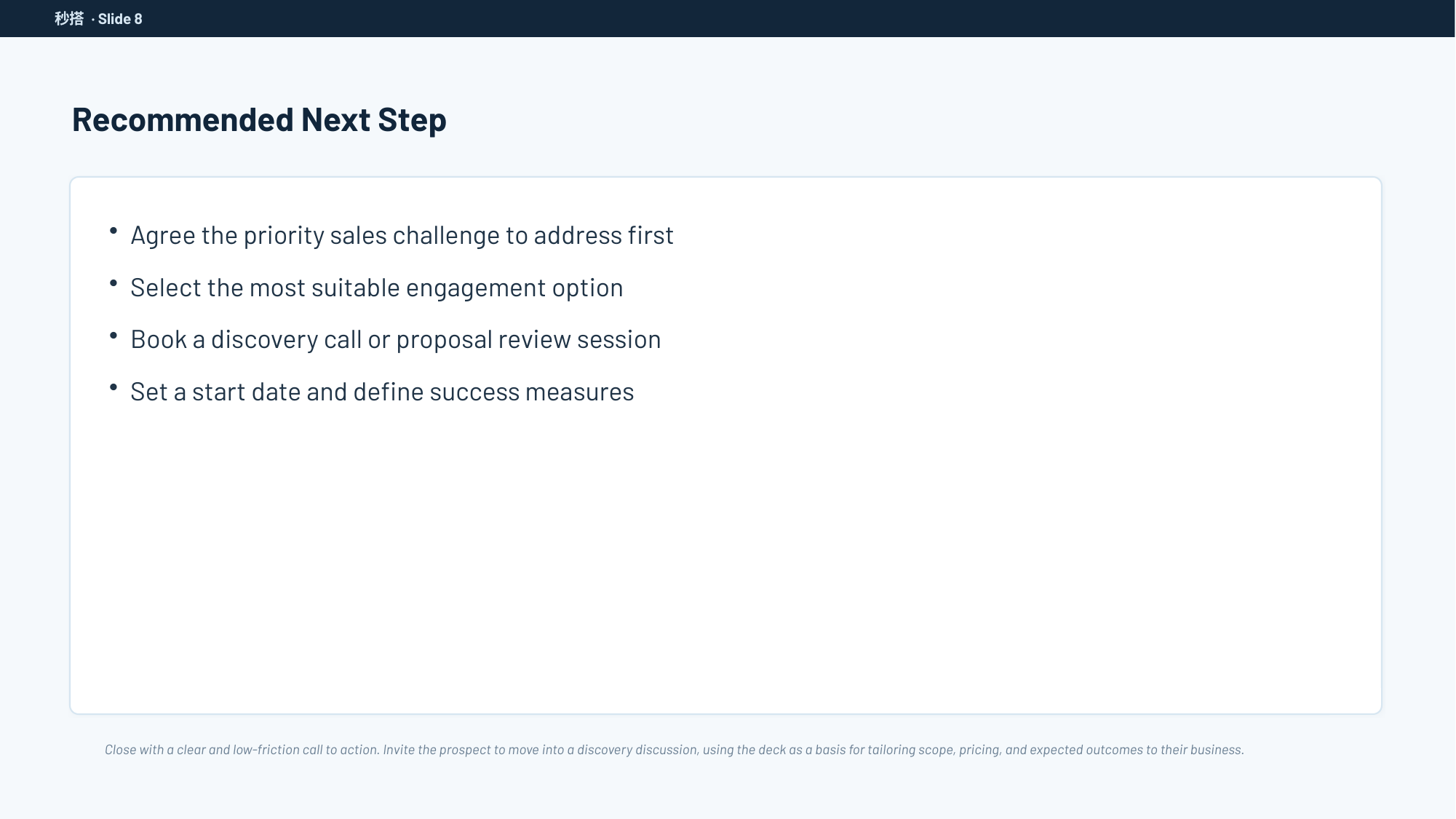

秒搭 · Slide 8
Recommended Next Step

Agree the priority sales challenge to address first
Select the most suitable engagement option
Book a discovery call or proposal review session
Set a start date and define success measures
Close with a clear and low-friction call to action. Invite the prospect to move into a discovery discussion, using the deck as a basis for tailoring scope, pricing, and expected outcomes to their business.